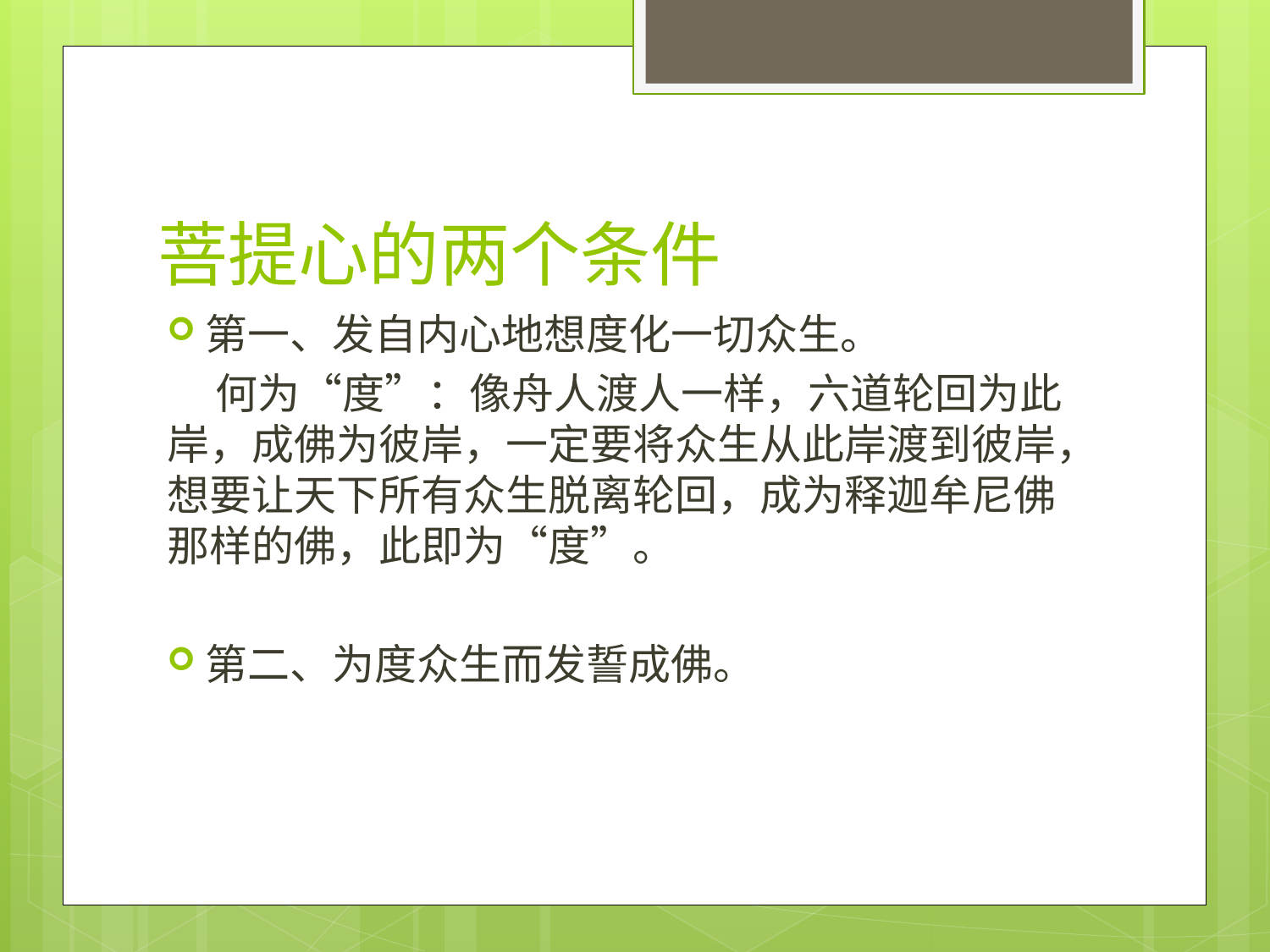

# 菩提心的两个条件
第一、发自内心地想度化一切众生。
    何为“度”：像舟人渡人一样，六道轮回为此岸，成佛为彼岸，一定要将众生从此岸渡到彼岸，想要让天下所有众生脱离轮回，成为释迦牟尼佛那样的佛，此即为“度”。

第二、为度众生而发誓成佛。